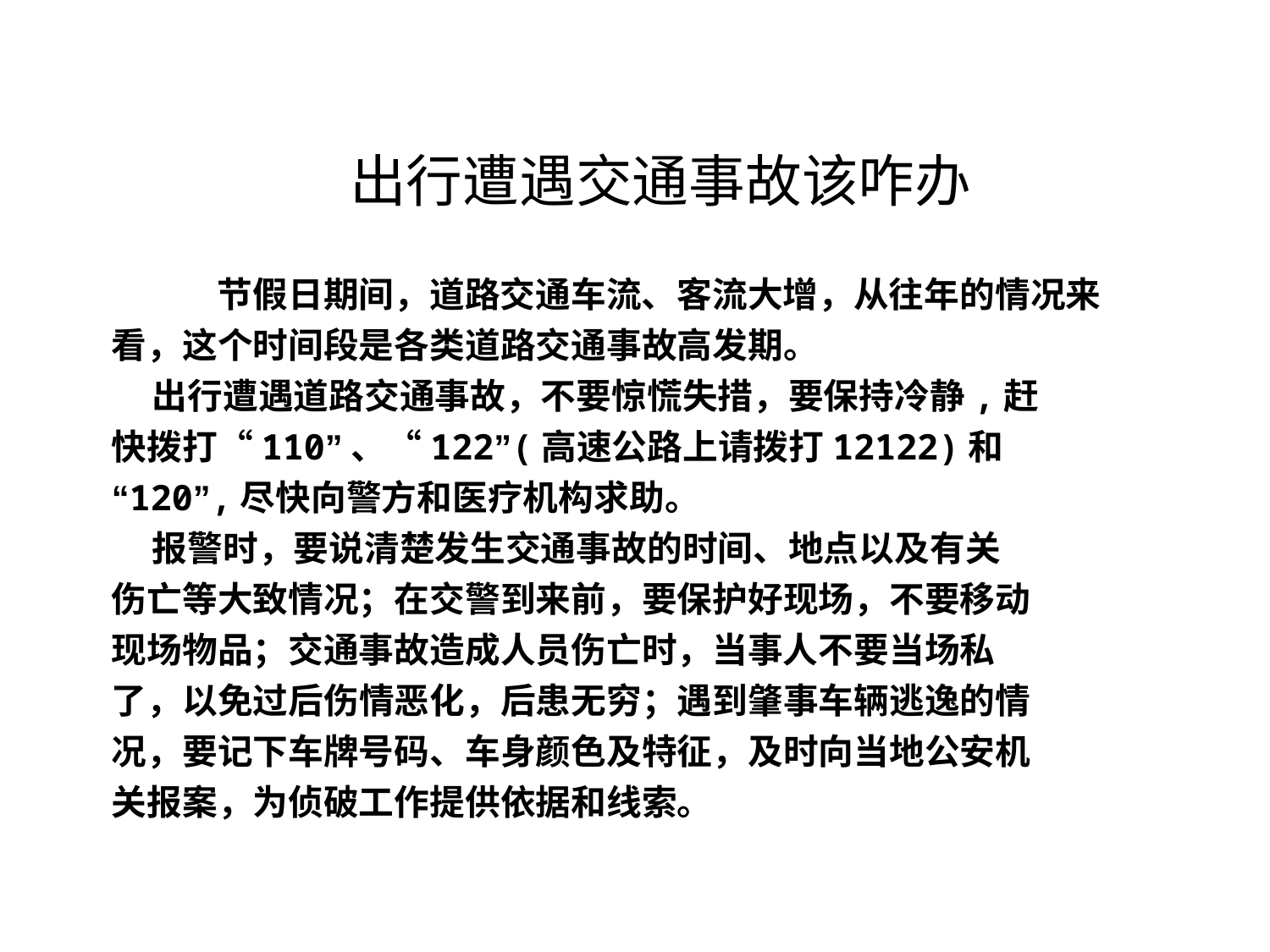

出行遭遇交通事故该咋办
节假日期间，道路交通车流、客流大增，从往年的情况来
看，这个时间段是各类道路交通事故高发期。
    出行遭遇道路交通事故，不要惊慌失措，要保持冷静,赶
快拨打“110”、“122”(高速公路上请拨打12122)和
“120”,尽快向警方和医疗机构求助。
    报警时，要说清楚发生交通事故的时间、地点以及有关
伤亡等大致情况；在交警到来前，要保护好现场，不要移动
现场物品；交通事故造成人员伤亡时，当事人不要当场私
了，以免过后伤情恶化，后患无穷；遇到肇事车辆逃逸的情
况，要记下车牌号码、车身颜色及特征，及时向当地公安机
关报案，为侦破工作提供依据和线索。